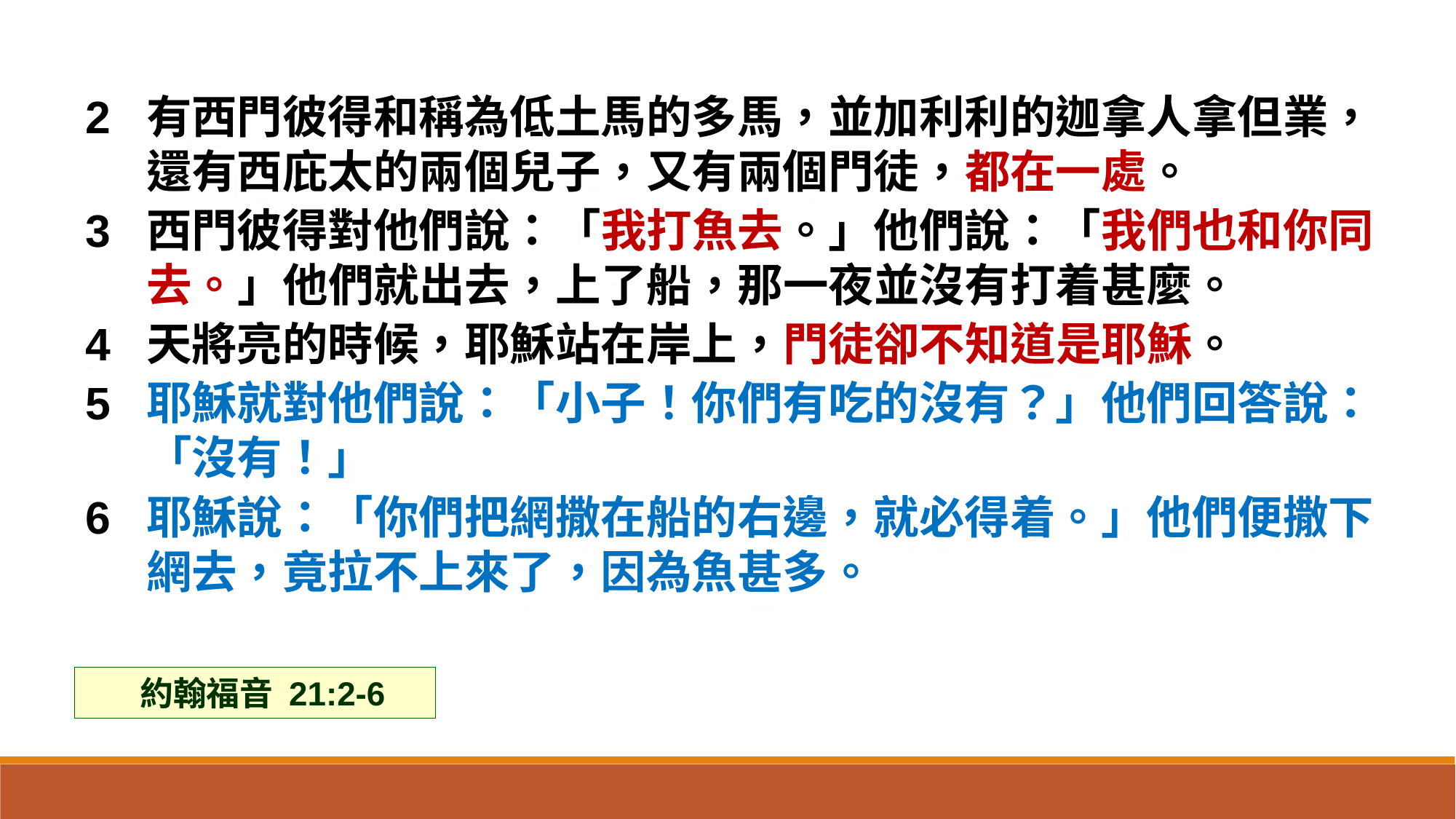

2	有西門彼得和稱為低土馬的多馬，並加利利的迦拿人拿但業，還有西庇太的兩個兒子，又有兩個門徒，都在一處。
3	西門彼得對他們說：「我打魚去。」他們說：「我們也和你同去。」他們就出去，上了船，那一夜並沒有打着甚麼。
4	天將亮的時候，耶穌站在岸上，門徒卻不知道是耶穌。
5	耶穌就對他們說：「小子！你們有吃的沒有？」他們回答說：「沒有！」
6	耶穌說：「你們把網撒在船的右邊，就必得着。」他們便撒下網去，竟拉不上來了，因為魚甚多。
 約翰福音 21:2-6